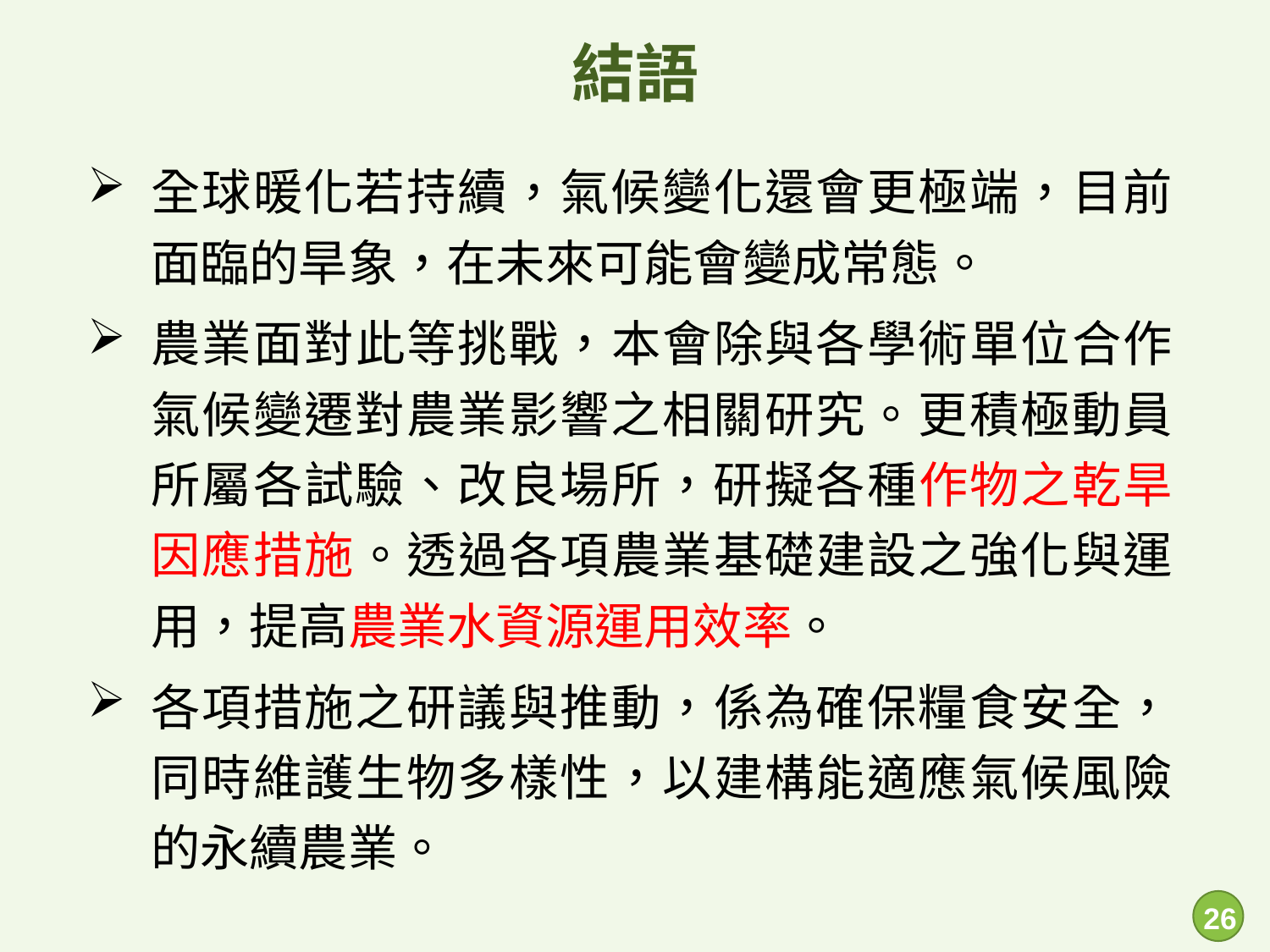

# 結語
全球暖化若持續，氣候變化還會更極端，目前面臨的旱象，在未來可能會變成常態。
農業面對此等挑戰，本會除與各學術單位合作氣候變遷對農業影響之相關研究。更積極動員所屬各試驗、改良場所，研擬各種作物之乾旱因應措施。透過各項農業基礎建設之強化與運用，提高農業水資源運用效率。
各項措施之研議與推動，係為確保糧食安全，同時維護生物多樣性，以建構能適應氣候風險的永續農業。
26